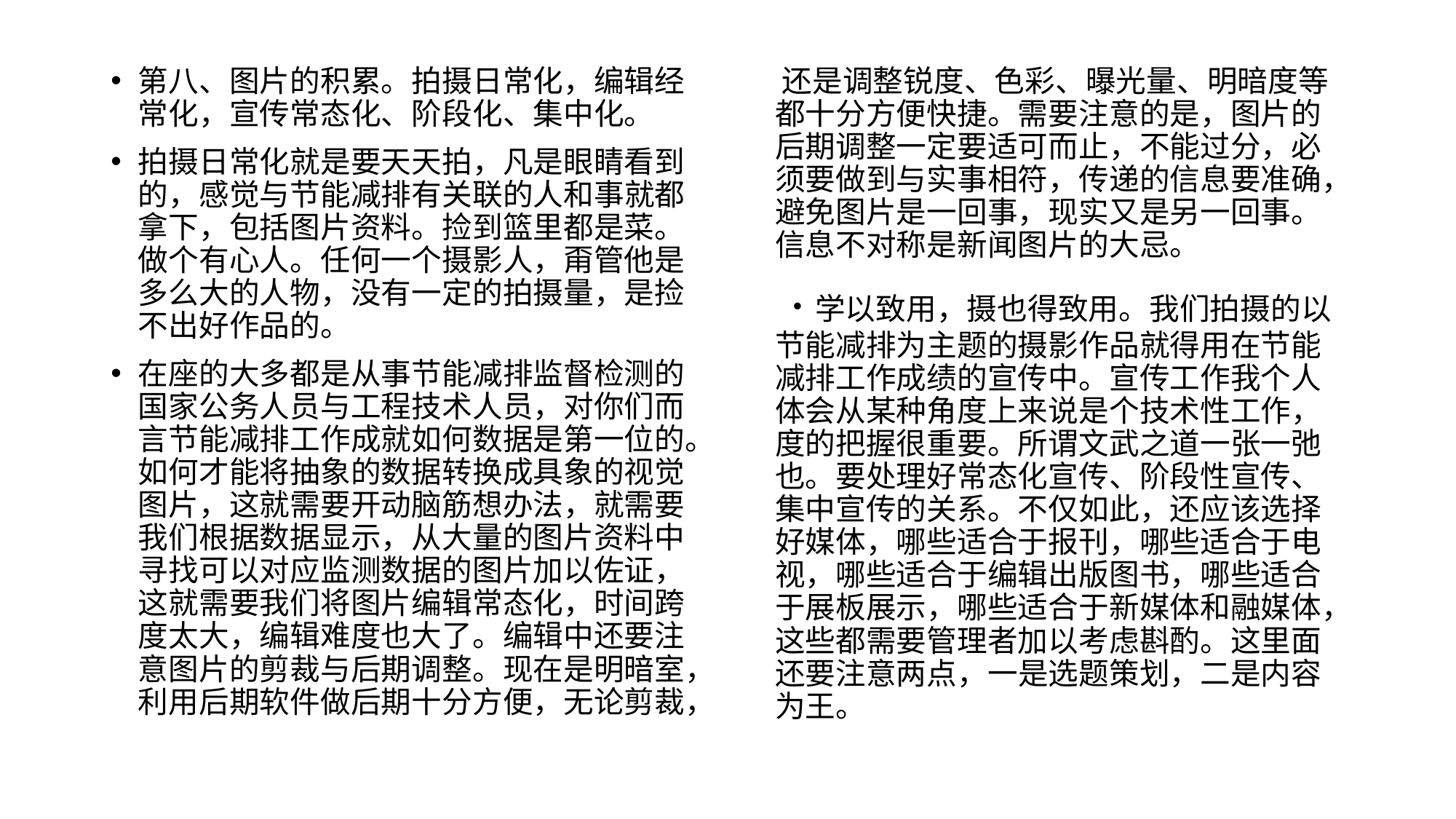

第八、图片的积累。拍摄日常化，编辑经常化，宣传常态化、阶段化、集中化。
拍摄日常化就是要天天拍，凡是眼睛看到的，感觉与节能减排有关联的人和事就都拿下，包括图片资料。捡到篮里都是菜。做个有心人。任何一个摄影人，甭管他是多么大的人物，没有一定的拍摄量，是捡不出好作品的。
在座的大多都是从事节能减排监督检测的国家公务人员与工程技术人员，对你们而言节能减排工作成就如何数据是第一位的。如何才能将抽象的数据转换成具象的视觉图片，这就需要开动脑筋想办法，就需要我们根据数据显示，从大量的图片资料中寻找可以对应监测数据的图片加以佐证，这就需要我们将图片编辑常态化，时间跨度太大，编辑难度也大了。编辑中还要注意图片的剪裁与后期调整。现在是明暗室，利用后期软件做后期十分方便，无论剪裁，
    还是调整锐度、色彩、曝光量、明暗度等都十分方便快捷。需要注意的是，图片的后期调整一定要适可而止，不能过分，必须要做到与实事相符，传递的信息要准确，避免图片是一回事，现实又是另一回事。信息不对称是新闻图片的大忌。
    ·学以致用，摄也得致用。我们拍摄的以节能减排为主题的摄影作品就得用在节能减排工作成绩的宣传中。宣传工作我个人体会从某种角度上来说是个技术性工作，度的把握很重要。所谓文武之道一张一弛也。要处理好常态化宣传、阶段性宣传、集中宣传的关系。不仅如此，还应该选择好媒体，哪些适合于报刊，哪些适合于电视，哪些适合于编辑出版图书，哪些适合于展板展示，哪些适合于新媒体和融媒体，这些都需要管理者加以考虑斟酌。这里面还要注意两点，一是选题策划，二是内容为王。